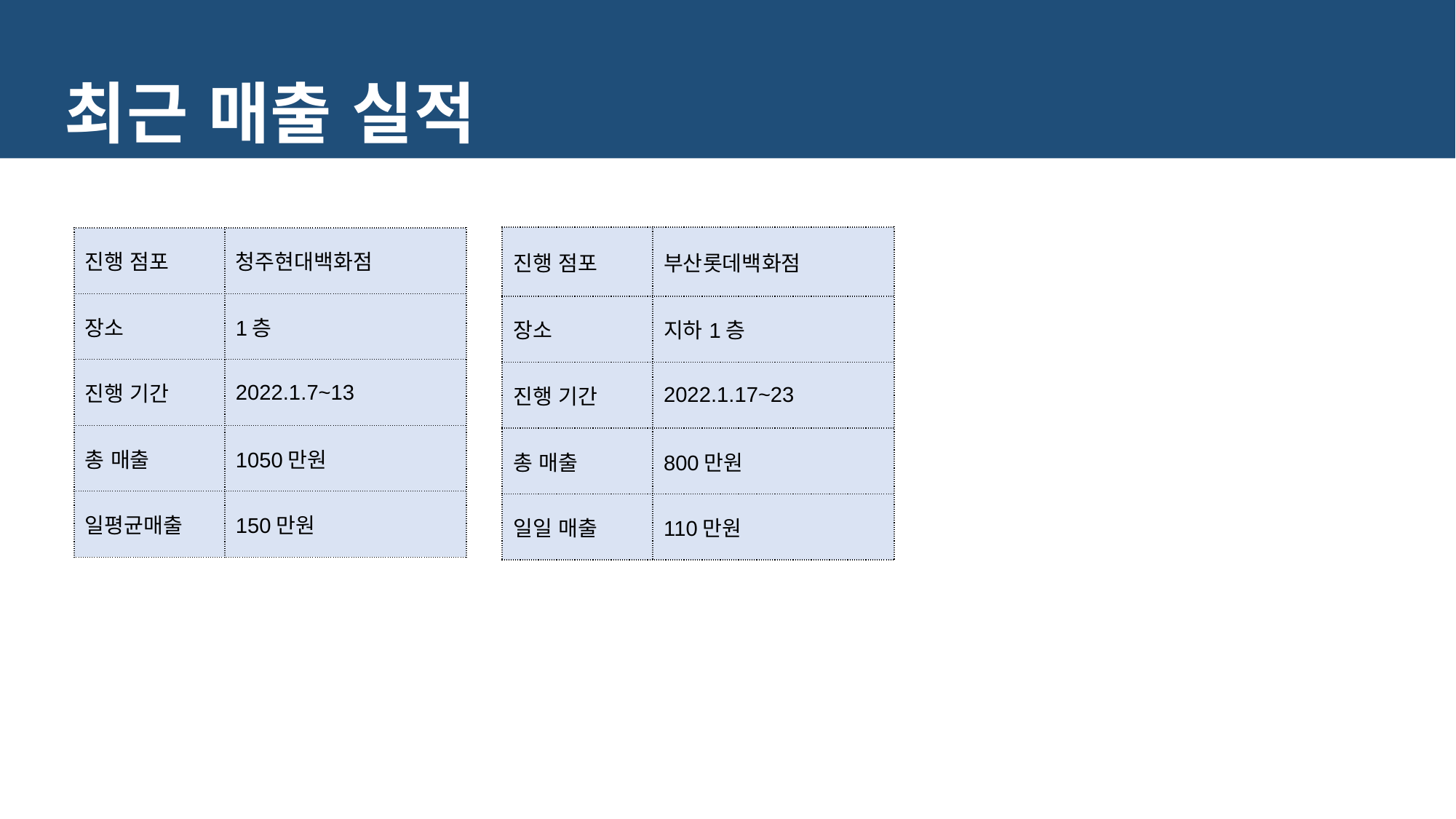

# 최근 매출 실적
| 진행 점포 | 부산롯데백화점 |
| --- | --- |
| 장소 | 지하1층 |
| 진행 기간 | 2022.1.17~23 |
| 총 매출 | 800만원 |
| 일일 매출 | 110만원 |
| 진행 점포 | 청주현대백화점 |
| --- | --- |
| 장소 | 1층 |
| 진행 기간 | 2022.1.7~13 |
| 총 매출 | 1050만원 |
| 일평균매출 | 150만원 |